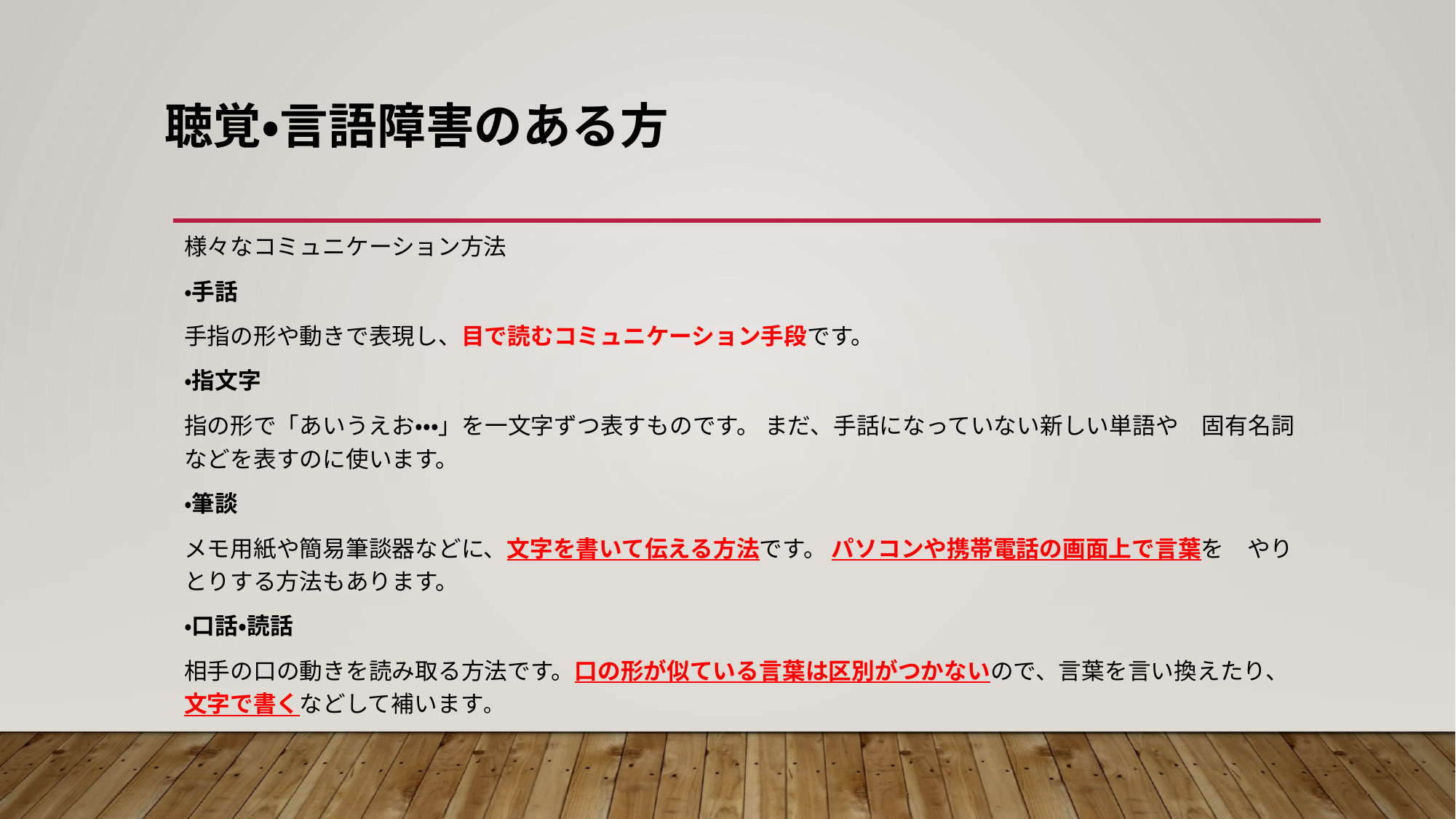

# 聴覚・言語障害のある方
様々なコミュニケーション方法
・手話
手指の形や動きで表現し、目で読むコミュニケーション手段です。
・指文字
指の形で「あいうえお・・・」を一文字ずつ表すものです。 まだ、手話になっていない新しい単語や　固有名詞などを表すのに使います。
・筆談
メモ用紙や簡易筆談器などに、文字を書いて伝える方法です。 パソコンや携帯電話の画面上で言葉を　やりとりする方法もあります。
・口話・読話
相手の口の動きを読み取る方法です。口の形が似ている言葉は区別がつかないので、言葉を言い換えたり、文字で書くなどして補います。